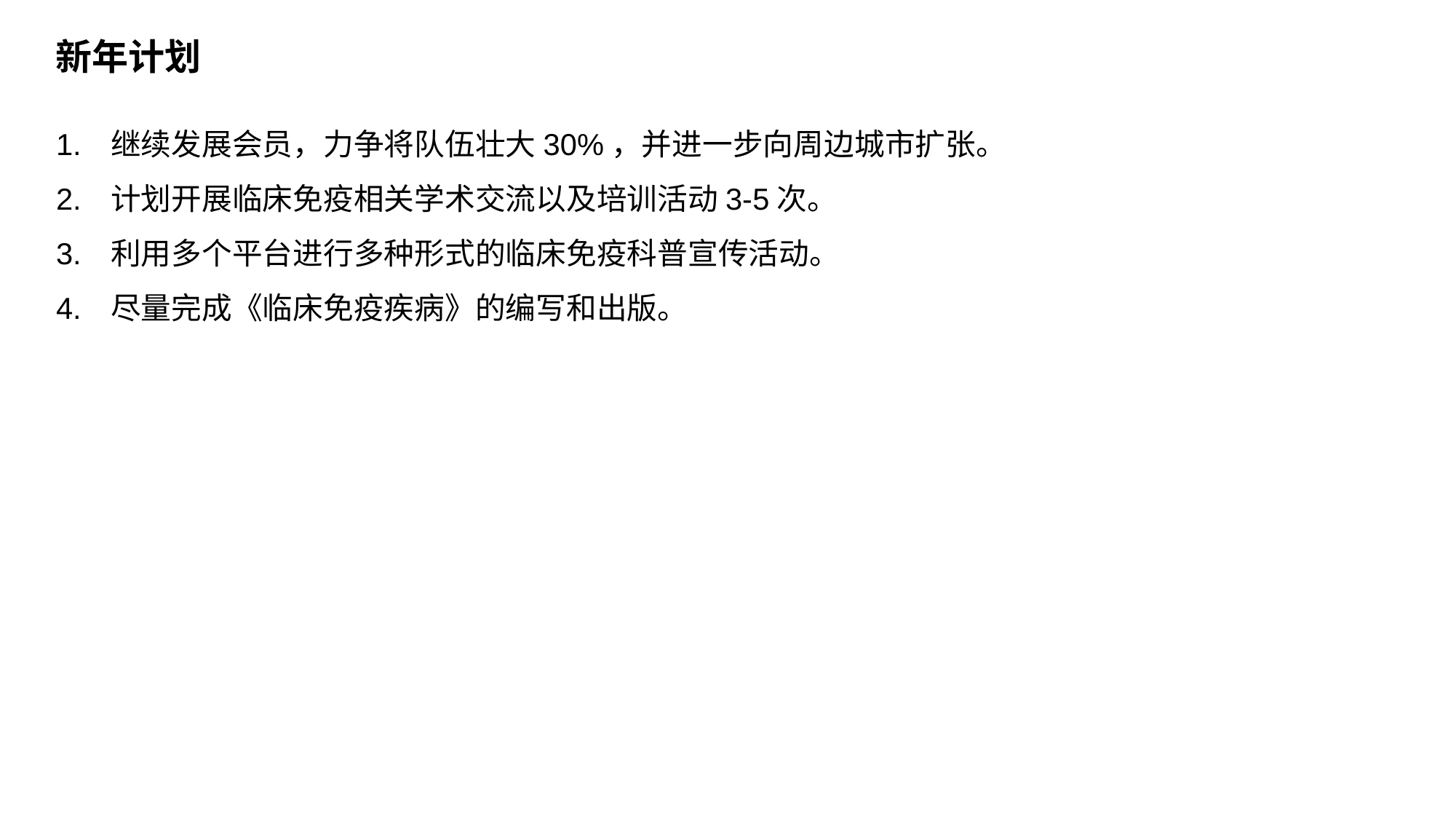

新年计划
继续发展会员，力争将队伍壮大30%，并进一步向周边城市扩张。
计划开展临床免疫相关学术交流以及培训活动3-5次。
利用多个平台进行多种形式的临床免疫科普宣传活动。
尽量完成《临床免疫疾病》的编写和出版。